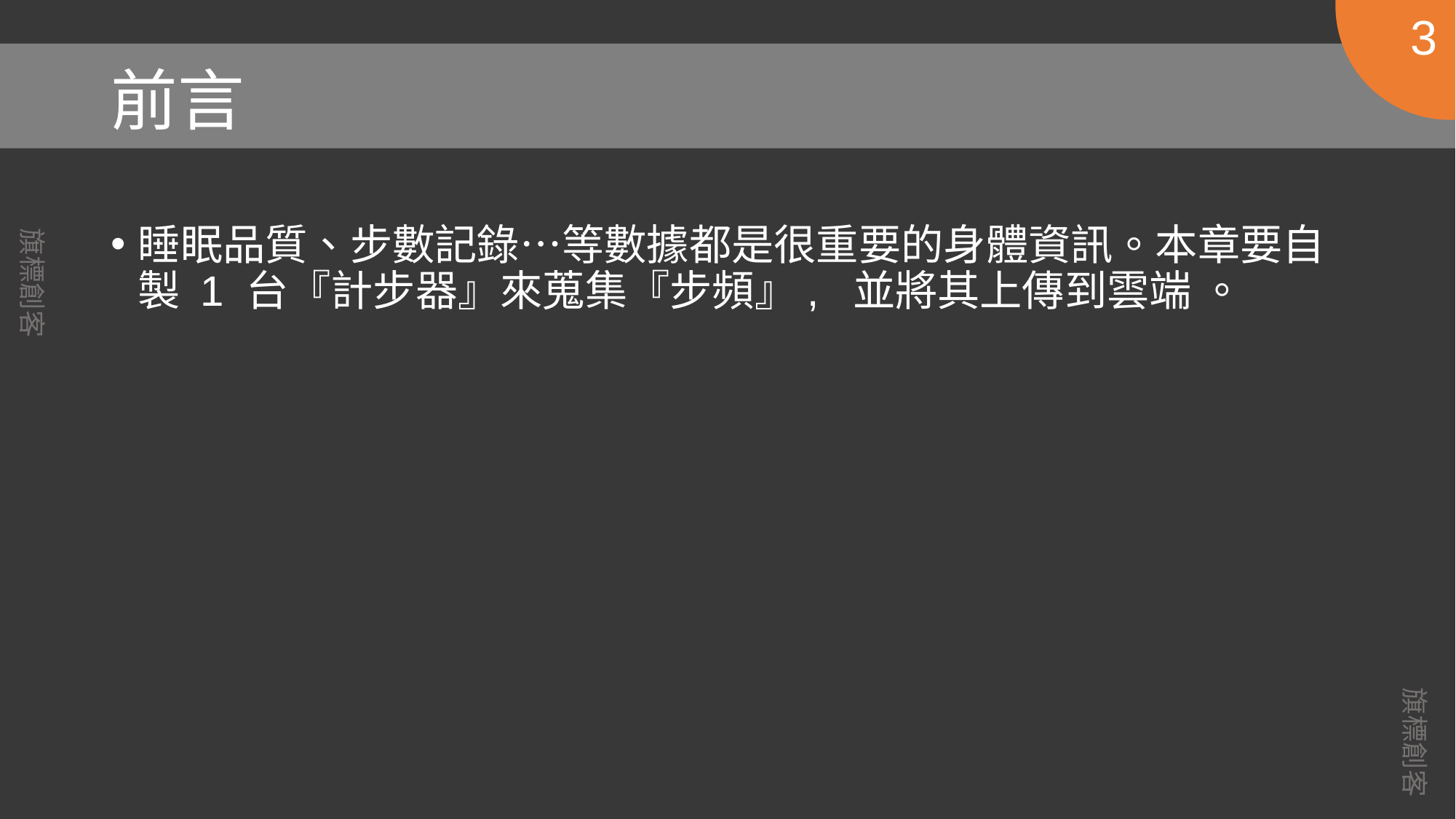

3
# 前言
睡眠品質、步數記錄…等數據都是很重要的身體資訊。本章要自製 1 台『計步器』來蒐集『步頻』,  並將其上傳到雲端 。